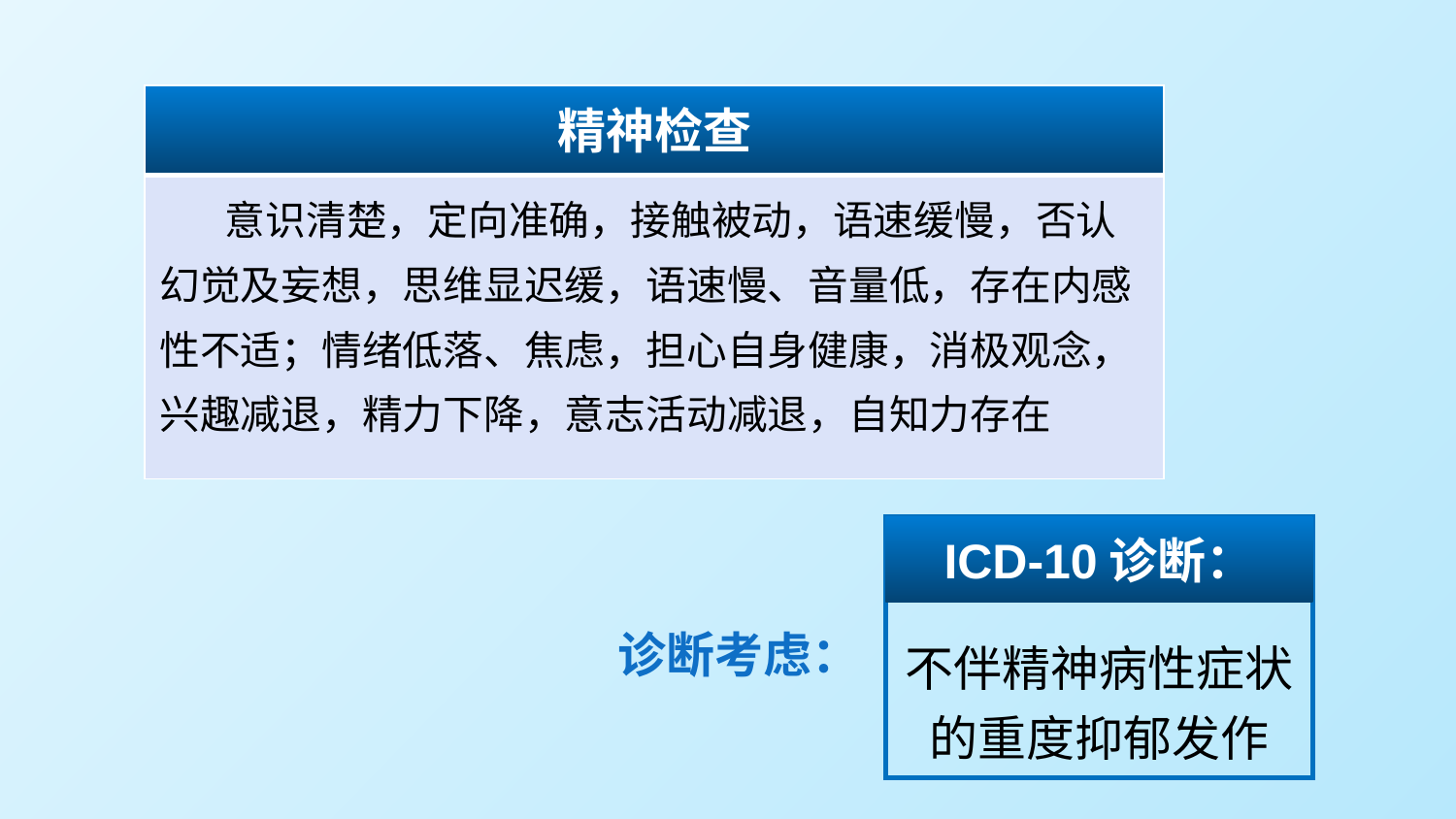

| 精神检查 |
| --- |
| 意识清楚，定向准确，接触被动，语速缓慢，否认幻觉及妄想，思维显迟缓，语速慢、音量低，存在内感性不适；情绪低落、焦虑，担心自身健康，消极观念，兴趣减退，精力下降，意志活动减退，自知力存在 |
ICD-10诊断：

诊断考虑：
不伴精神病性症状的重度抑郁发作